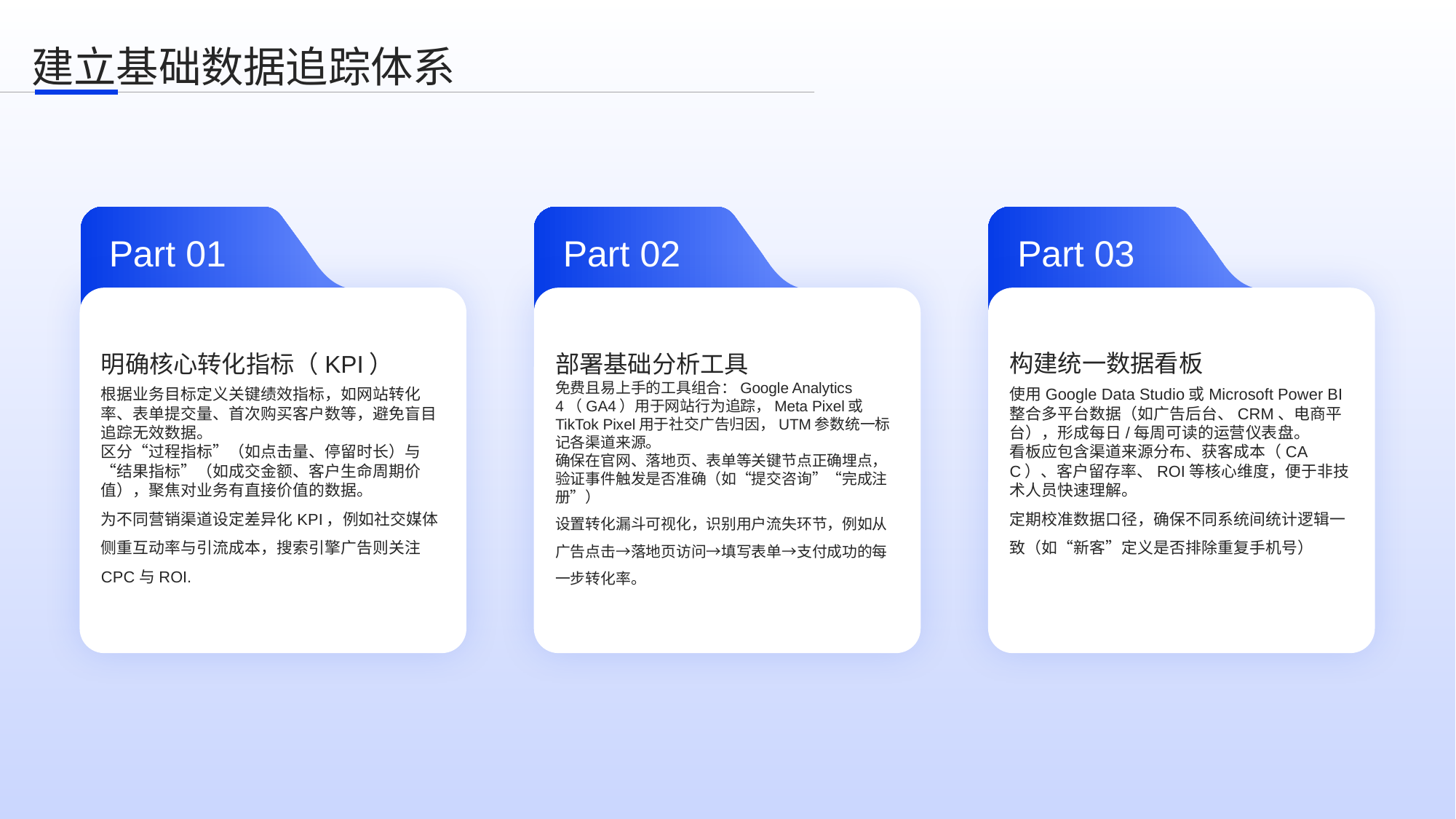

建立基础数据追踪体系

Part 01
Part 02
Part 03

明确核心转化指标（KPI）
部署基础分析工具
构建统一数据看板
免费且易上手的工具组合：Google Analytics 4（GA4）用于网站行为追踪，Meta Pixel或TikTok Pixel用于社交广告归因，UTM参数统一标记各渠道来源。
确保在官网、落地页、表单等关键节点正确埋点，验证事件触发是否准确（如“提交咨询”“完成注册”）
设置转化漏斗可视化，识别用户流失环节，例如从广告点击→落地页访问→填写表单→支付成功的每一步转化率。
根据业务目标定义关键绩效指标，如网站转化率、表单提交量、首次购买客户数等，避免盲目追踪无效数据。
区分“过程指标”（如点击量、停留时长）与“结果指标”（如成交金额、客户生命周期价值），聚焦对业务有直接价值的数据。
为不同营销渠道设定差异化KPI，例如社交媒体侧重互动率与引流成本，搜索引擎广告则关注CPC与ROI.
使用Google Data Studio或Microsoft Power BI整合多平台数据（如广告后台、CRM、电商平台），形成每日/每周可读的运营仪表盘。
看板应包含渠道来源分布、获客成本（CAC）、客户留存率、ROI等核心维度，便于非技术人员快速理解。
定期校准数据口径，确保不同系统间统计逻辑一致（如“新客”定义是否排除重复手机号）